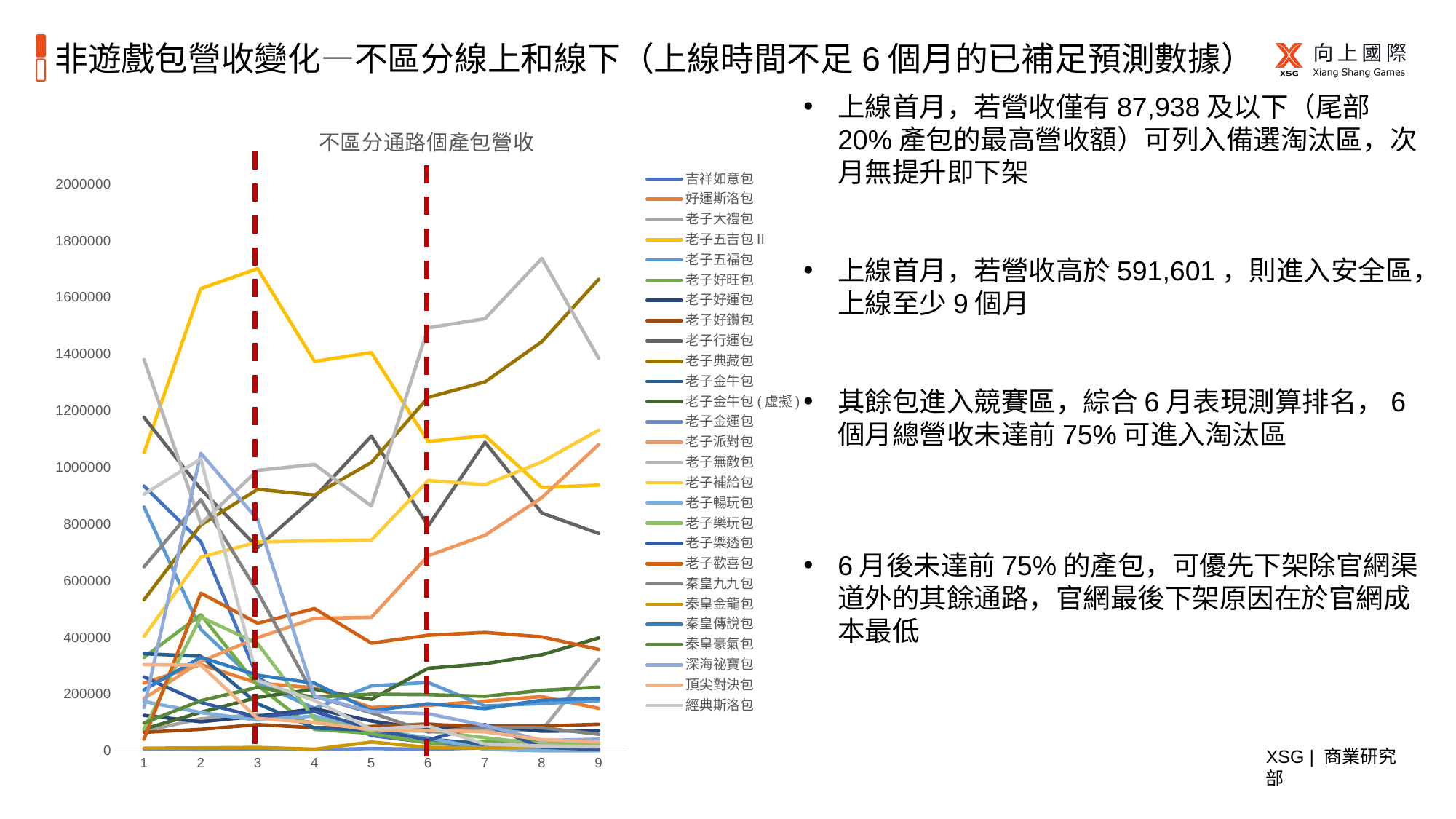

# 非遊戲包營收變化—不區分線上和線下（上線時間不足6個月的已補足預測數據）
上線首月，若營收僅有87,938及以下（尾部20%產包的最高營收額）可列入備選淘汰區，次月無提升即下架

上線首月，若營收高於591,601，則進入安全區，上線至少9個月

其餘包進入競賽區，綜合6月表現測算排名，6個月總營收未達前75%可進入淘汰區

6月後未達前75%的產包，可優先下架除官網渠道外的其餘通路，官網最後下架原因在於官網成本最低

### Chart: 不區分通路個產包營收

| Category | 吉祥如意包 | 好運斯洛包 | 老子大禮包 | 老子五吉包Ⅱ | 老子五福包 | 老子好旺包 | 老子好運包 | 老子好鑽包 | 老子行運包 | 老子典藏包 | 老子金牛包 | 老子金牛包(虛擬) | 老子金運包 | 老子派對包 | 老子無敵包 | 老子補給包 | 老子暢玩包 | 老子樂玩包 | 老子樂透包 | 老子歡喜包 | 秦皇九九包 | 秦皇金龍包 | 秦皇傳說包 | 秦皇豪氣包 | 深海祕寶包 | 頂尖對決包 | 經典斯洛包 |
|---|---|---|---|---|---|---|---|---|---|---|---|---|---|---|---|---|---|---|---|---|---|---|---|---|---|---|---|
| 1 | 934659.0 | 239499.0 | 69950.0 | 1051914.0 | 860880.0 | 330113.0 | 125391.0 | 65538.0 | 1177411.0 | 533466.0 | 342902.0 | 76979.0 | 6534.0 | 184536.0 | 1381617.0 | 404190.0 | 174438.0 | 77371.0 | 261027.0 | 41184.0 | 649737.0 | 9552.0 | 215460.0 | 98505.0 | 152658.0 | 304527.0 | 905920.0 |
| 2 | 738045.0 | 304681.0 | 113319.0 | 1631800.0 | 428752.0 | 480249.0 | 102753.0 | 76131.0 | 923538.0 | 797202.0 | 333592.0 | 136171.0 | 4158.0 | 315315.0 | 802197.0 | 683630.0 | 135432.0 | 472213.0 | 171028.0 | 556776.0 | 886545.0 | 10547.0 | 329973.0 | 177110.0 | 1050390.0 | 302535.0 | 1030633.0 |
| 3 | 258687.0 | 239200.0 | 127309.0 | 1702246.0 | 239696.0 | 230496.0 | 122255.0 | 92763.0 | 717641.0 | 923076.0 | 166551.0 | 189042.0 | 7029.0 | 399465.0 | 990009.0 | 737023.0 | 108702.0 | 378819.0 | 119002.0 | 450351.0 | 560934.0 | 12139.0 | 266931.0 | 224671.0 | 816354.0 | 114540.0 | 248532.0 |
| 4 | 143055.0 | 222456.0 | 99329.0 | 1374692.0 | 150232.0 | 75754.0 | 148666.0 | 81675.0 | 895552.0 | 903096.0 | 80654.0 | 217462.0 | 4059.0 | 467973.0 | 1010988.0 | 741514.0 | 123156.0 | 112406.0 | 139035.0 | 502326.0 | 192357.0 | 5771.0 | 238602.0 | 189448.0 | 192852.0 | 100098.0 | 177459.0 |
| 5 | 53856.0 | 153088.0 | 83940.0 | 1405935.0 | 229568.0 | 61740.0 | 105497.0 | 86229.0 | 1111444.0 | 1017981.0 | 72422.0 | 182231.0 | 8415.0 | 471537.0 | 864135.0 | 744009.0 | 74448.0 | 70413.0 | 77441.0 | 380259.0 | 134343.0 | 31243.0 | 142044.0 | 200194.0 | 138600.0 | 74949.0 | 76884.0 |
| 6 | 29527.32851947797 | 160563.0 | 96531.0 | 1092112.0 | 241384.0 | 27538.0 | 75656.0 | 93060.0 | 793603.0 | 1247689.8812227112 | 41603.44035530479 | 291436.3959968884 | 5445.0 | 688512.551650499 | 1493505.0 | 954337.7426951373 | 46134.0 | 69972.0 | 38571.0 | 408177.0 | 66627.0 | 12537.0 | 166383.0 | 198602.0 | 131076.0 | 72459.0 | 87761.0 |
| 7 | 12144.688580486654 | 175812.0 | 71349.0 | 1112609.0 | 158672.0 | 33271.0 | 90650.0 | 86922.0 | 1089455.0 | 1302419.3636836316 | 23720.446542307967 | 307704.0084525749 | 10593.0 | 761177.2700244165 | 1525473.0 | 939502.8378375543 | 5346.0 | 46697.0 | 92690.0 | 418176.0 | 83061.0 | 10746.0 | 149226.0 | 192632.0 | 89694.0 | 66981.0 | 23542.0 |
| 8 | 5864.1876272471 | 191659.0 | 72748.0 | 929529.0 | 167112.0 | 37338.0 | 69433.0 | 87417.0 | 839580.0 | 1444553.267103333 | 15935.12685347083 | 339266.68042417226 | 9603.0 | 893787.2639588229 | 1738260.0 | 1019719.7078770726 | 396.0 | 23569.0 | 12857.0 | 402336.0 | 81774.0 | 14925.0 | 179151.0 | 213726.0 | 36234.0 | 39627.97769222823 | 17284.0 |
| 9 | 2603.033050768933 | 150191.03025340827 | 323169.0 | 938086.0 | 177240.0 | 24255.0 | 71491.0 | 94050.0 | 767616.0 | 1664623.6739529173 | 10583.621104760781 | 398467.33479003987 | 8019.0 | 1081117.036333146 | 1385613.0 | 1132318.381490628 | 198.0 | 25075.8560894292 | 4784.0 | 358182.0 | 58608.0 | 14527.0 | 185535.0 | 225069.0 | 41291.69975118364 | 31048.70672958628 | 14453.0 |